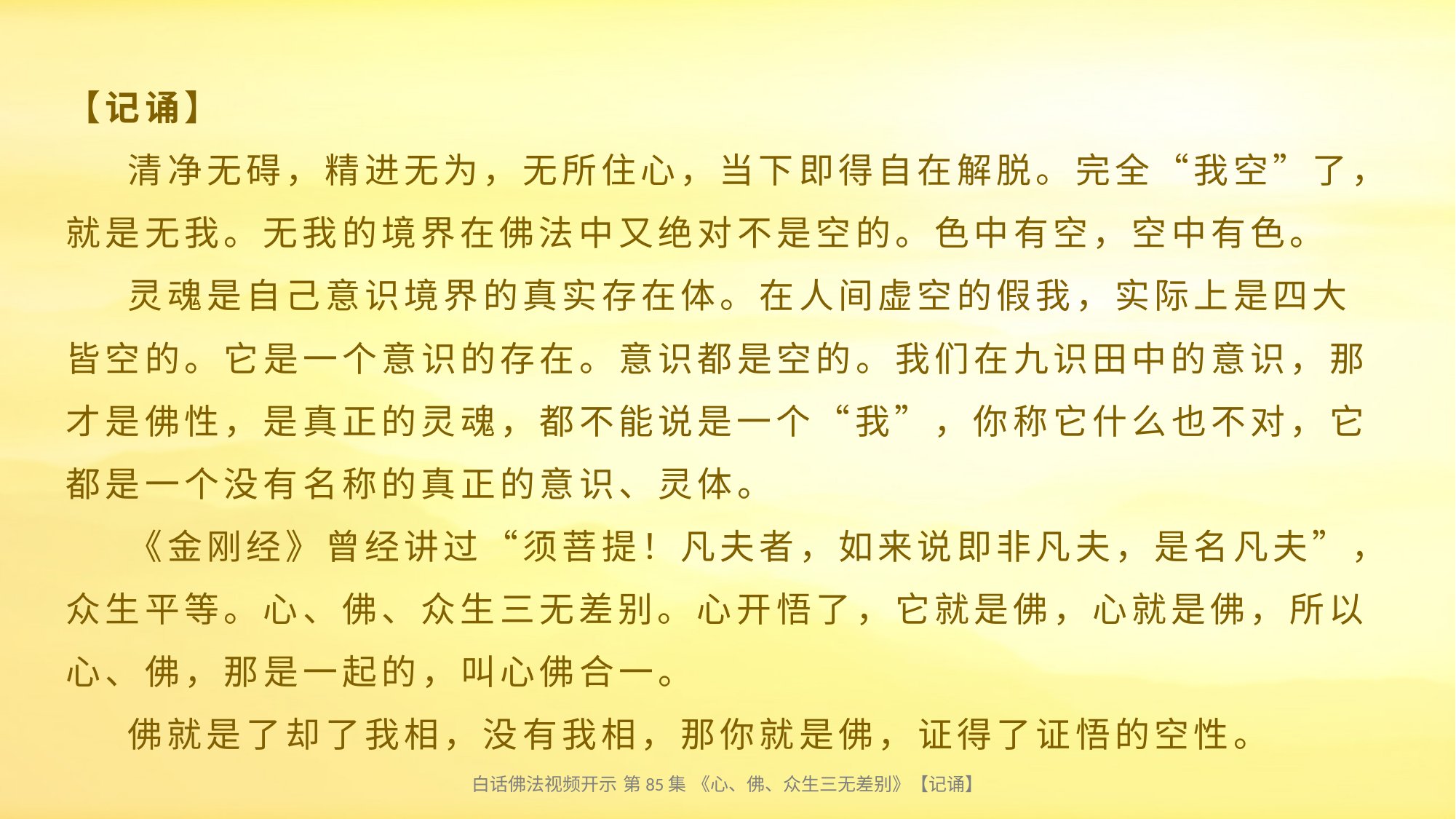

# 【记诵】 清净无碍，精进无为，无所住心，当下即得自在解脱。完全“我空”了，就是无我。无我的境界在佛法中又绝对不是空的。色中有空，空中有色。 灵魂是自己意识境界的真实存在体。在人间虚空的假我，实际上是四大皆空的。它是一个意识的存在。意识都是空的。我们在九识田中的意识，那才是佛性，是真正的灵魂，都不能说是一个“我”，你称它什么也不对，它都是一个没有名称的真正的意识、灵体。 《金刚经》曾经讲过“须菩提！凡夫者，如来说即非凡夫，是名凡夫”，众生平等。心、佛、众生三无差别。心开悟了，它就是佛，心就是佛，所以心、佛，那是一起的，叫心佛合一。 佛就是了却了我相，没有我相，那你就是佛，证得了证悟的空性。
白话佛法视频开示 第85集 《心、佛、众生三无差别》【记诵】